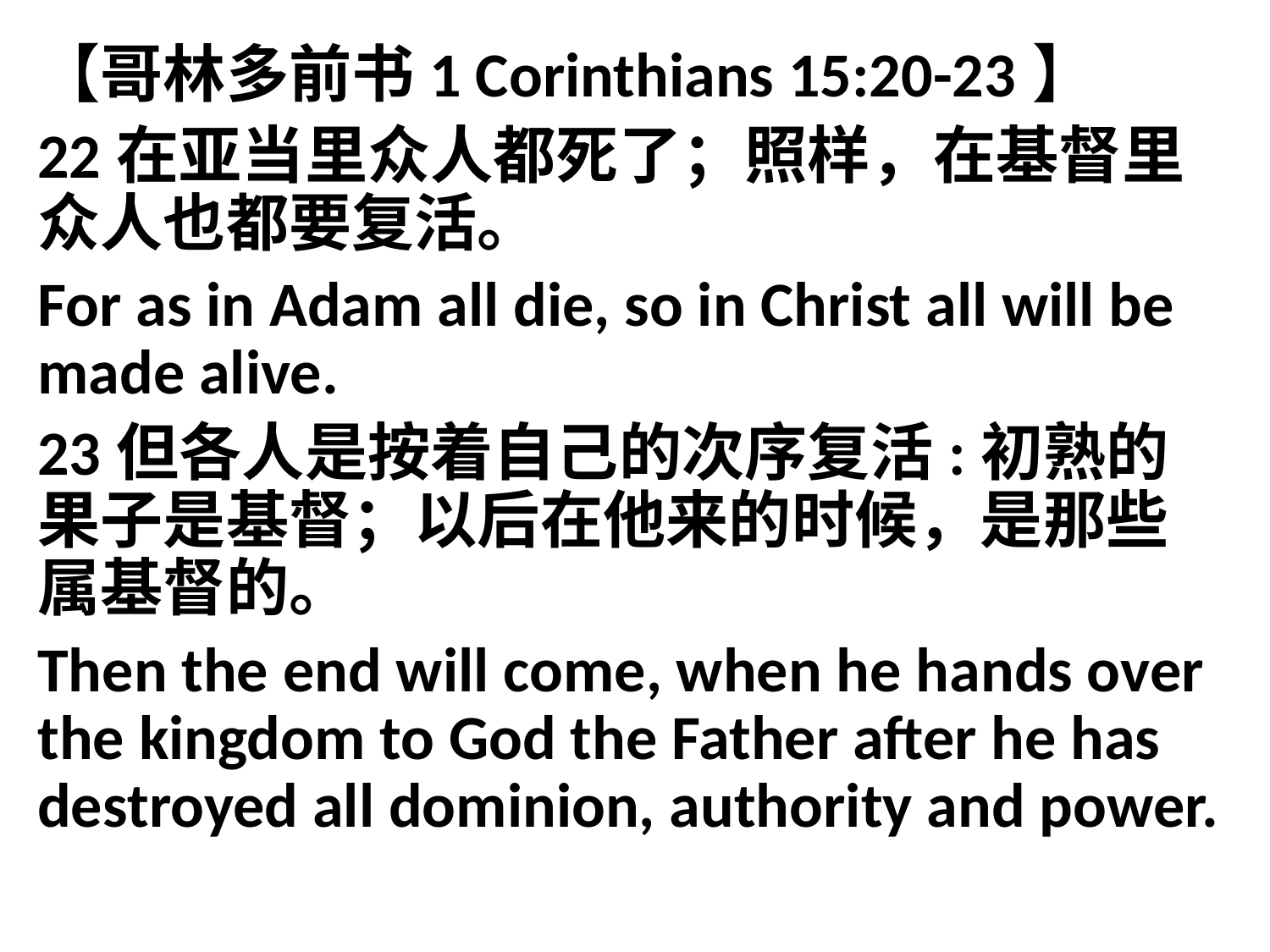

【哥林多前书1 Corinthians 15:20-23】
22在亚当里众人都死了；照样，在基督里众人也都要复活。
For as in Adam all die, so in Christ all will be made alive.
23但各人是按着自己的次序复活:初熟的果子是基督；以后在他来的时候，是那些属基督的。
Then the end will come, when he hands over the kingdom to God the Father after he has destroyed all dominion, authority and power.